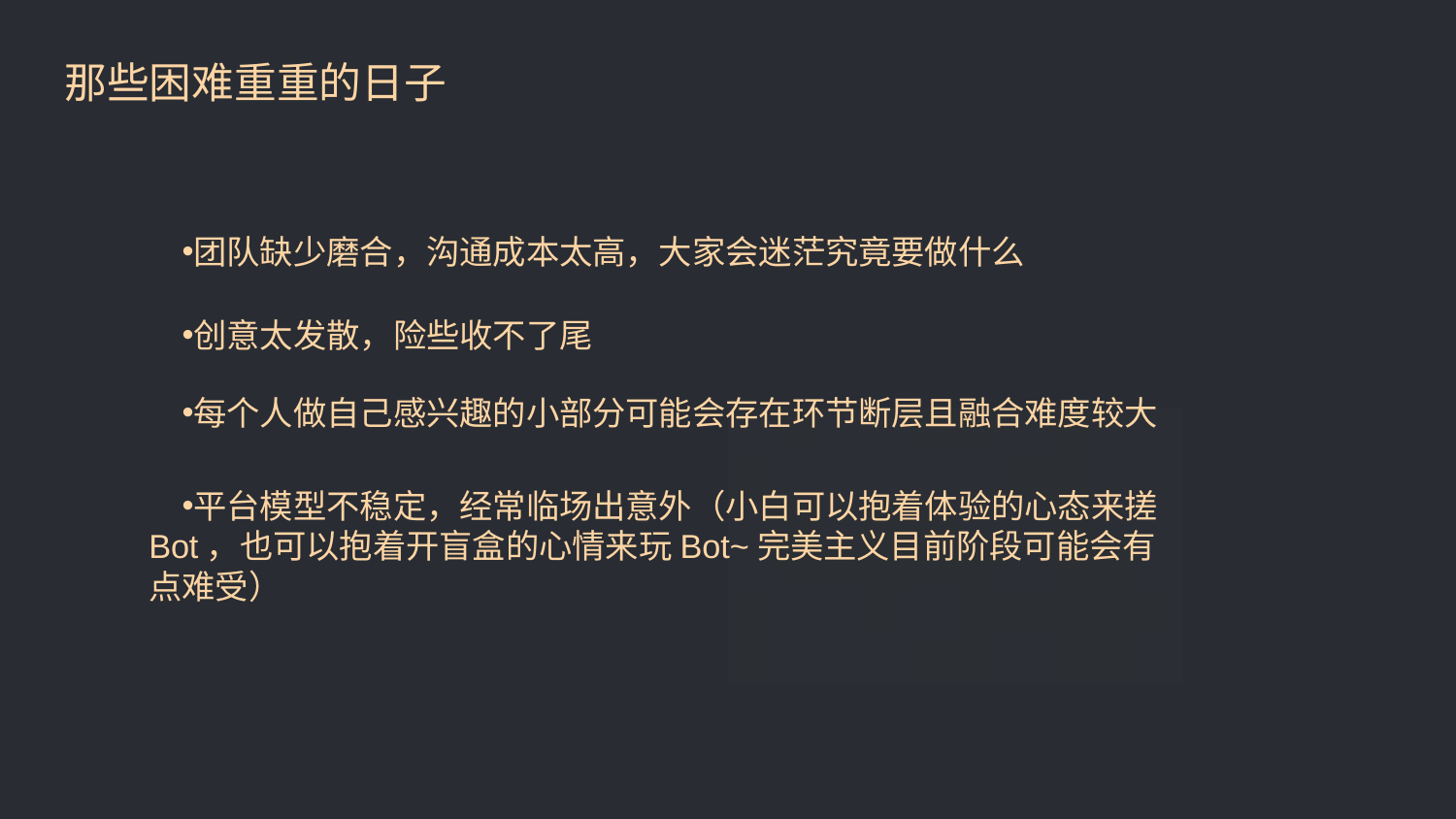

那些困难重重的日子
团队缺少磨合，沟通成本太高，大家会迷茫究竟要做什么
创意太发散，险些收不了尾
每个人做自己感兴趣的小部分可能会存在环节断层且融合难度较大
平台模型不稳定，经常临场出意外（小白可以抱着体验的心态来搓Bot，也可以抱着开盲盒的心情来玩Bot~完美主义目前阶段可能会有点难受）